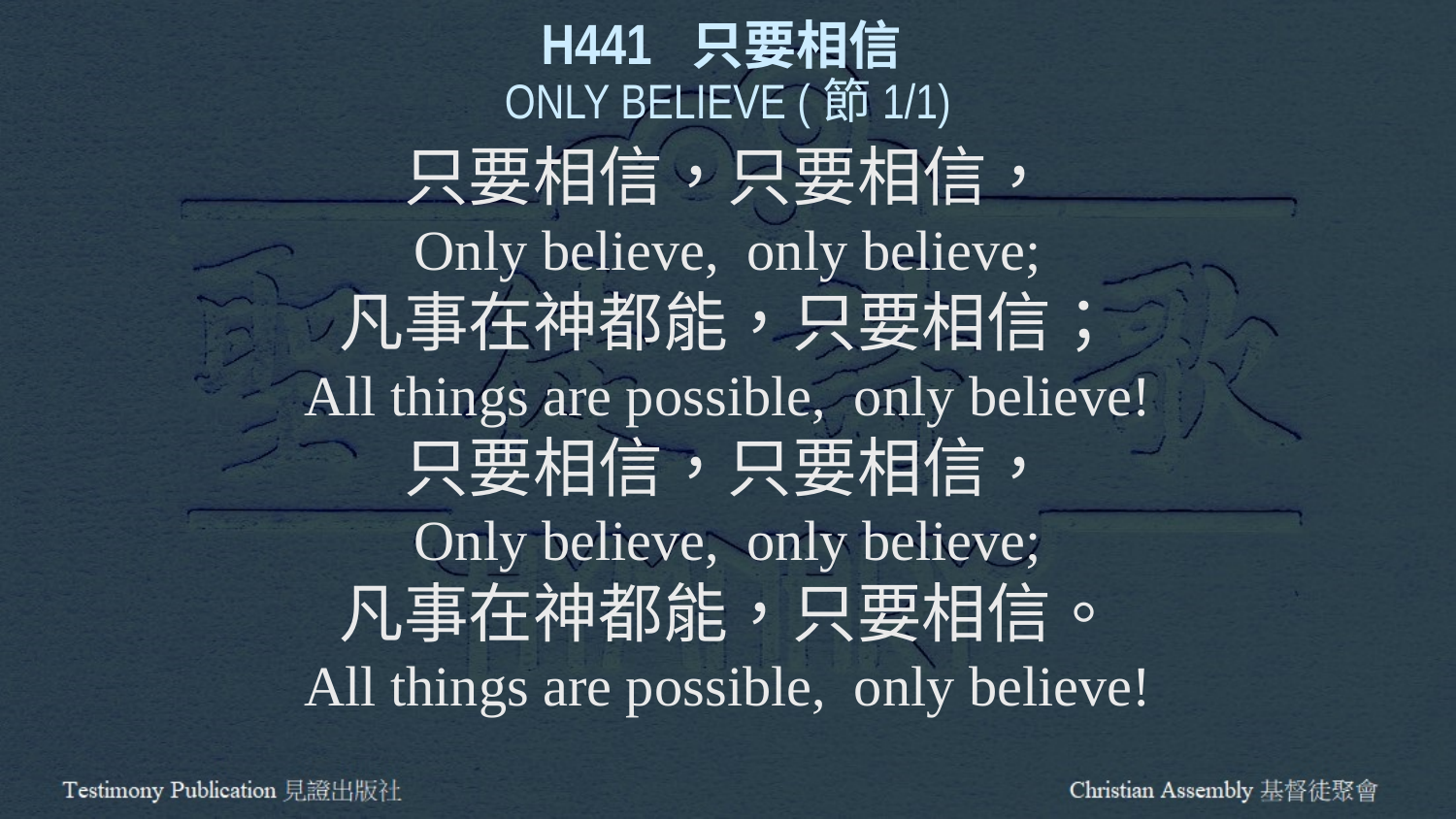

H441  只要相信
ONLY BELIEVE (節1/1)
只要相信，只要相信，
Only believe,  only believe;
凡事在神都能，只要相信；
All things are possible,  only believe!
只要相信，只要相信，
Only believe,  only believe;
凡事在神都能，只要相信。
All things are possible,  only believe!